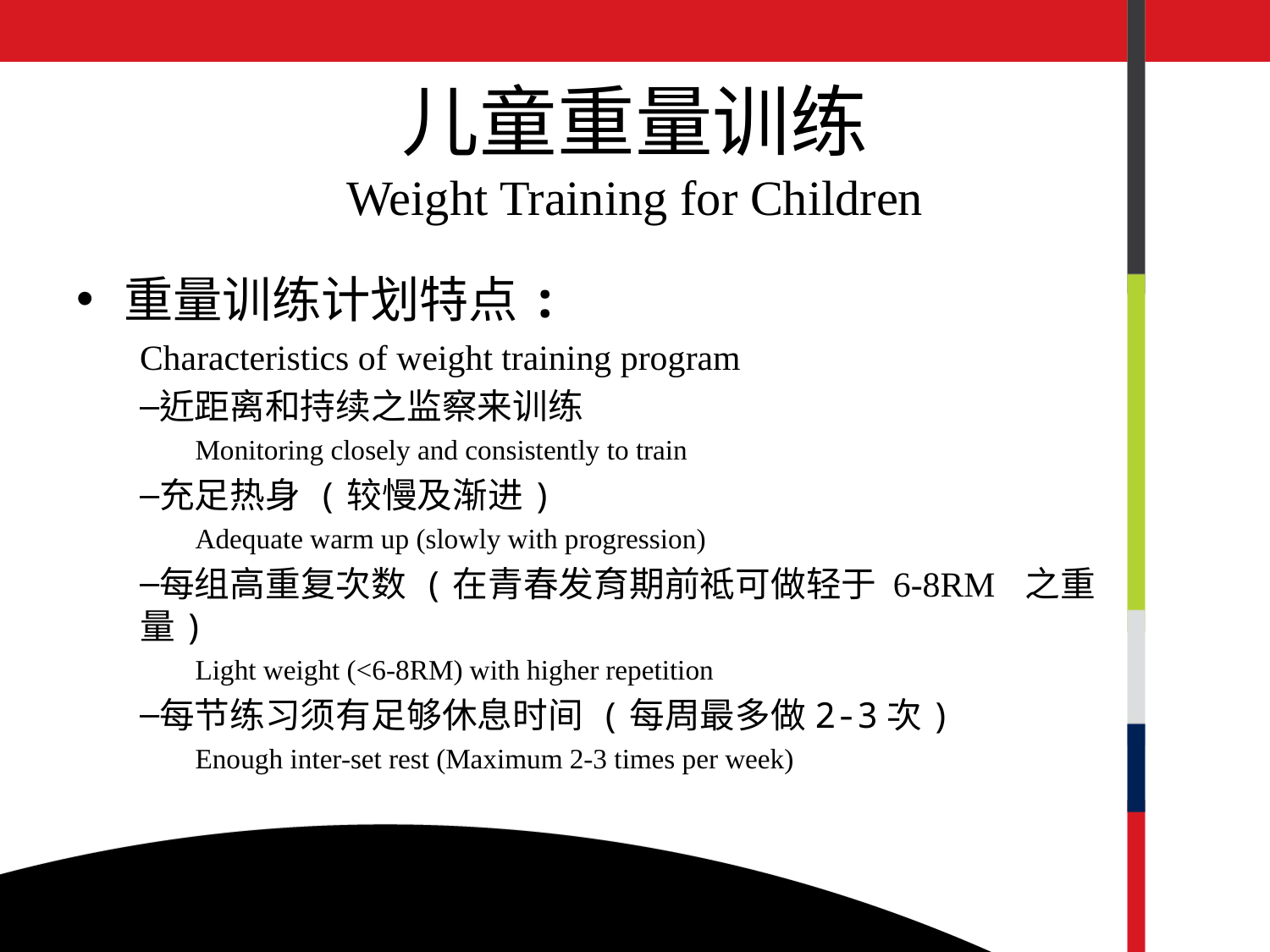

# 儿童重量训练 Weight Training for Children
重量训练计划特点:
Characteristics of weight training program
近距离和持续之监察来训练
Monitoring closely and consistently to train
充足热身 (较慢及渐进)
Adequate warm up (slowly with progression)
每组高重复次数 (在青春发育期前祗可做轻于 6-8RM 之重量)
Light weight (<6-8RM) with higher repetition
每节练习须有足够休息时间 (每周最多做2-3次)
Enough inter-set rest (Maximum 2-3 times per week)